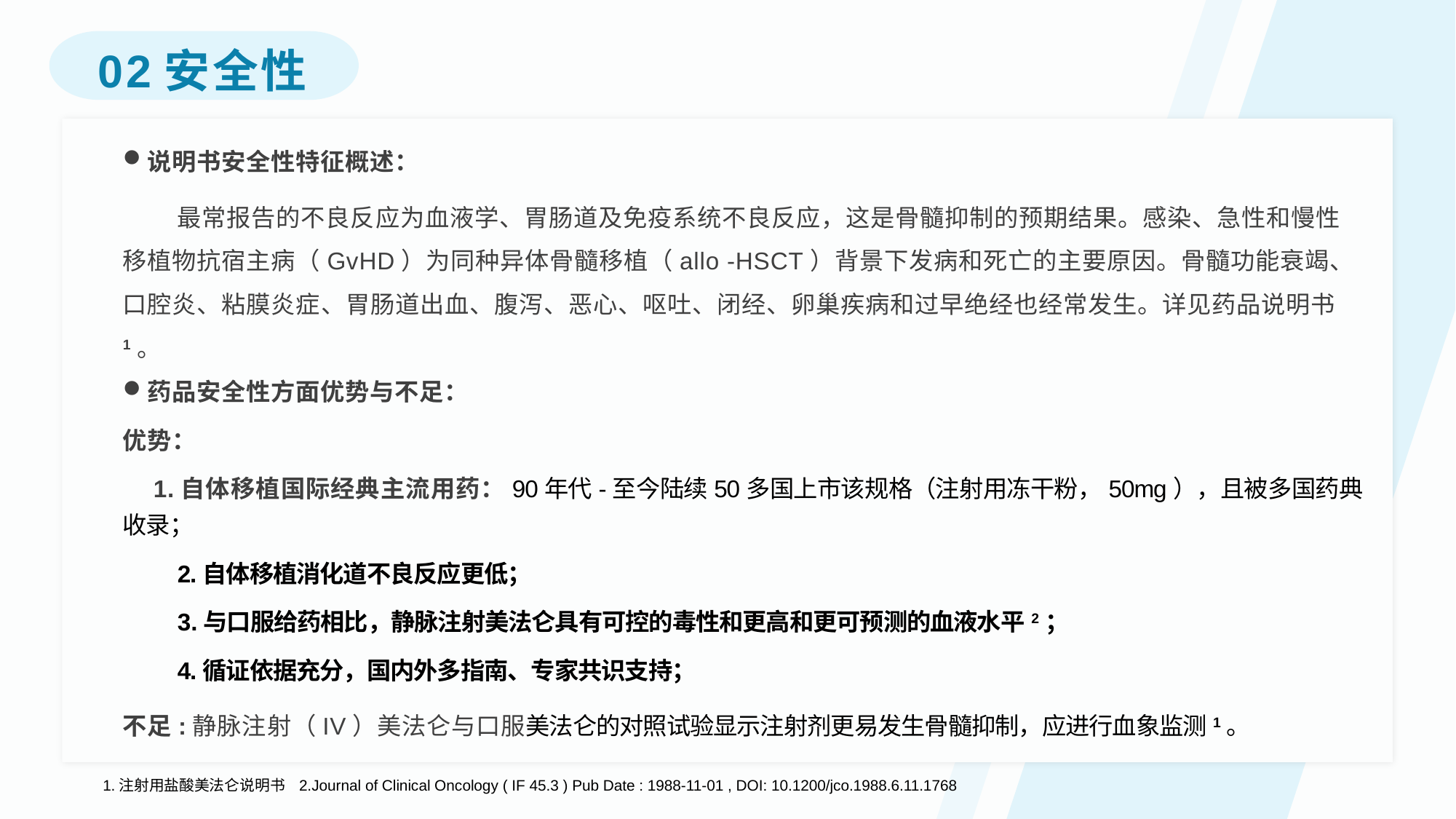

02安全性

说明书安全性特征概述：
最常报告的不良反应为血液学、胃肠道及免疫系统不良反应，这是骨髓抑制的预期结果。感染、急性和慢性移植物抗宿主病（GvHD）为同种异体骨髓移植（allo -HSCT）背景下发病和死亡的主要原因。骨髓功能衰竭、口腔炎、粘膜炎症、胃肠道出血、腹泻、恶心、呕吐、闭经、卵巢疾病和过早绝经也经常发生。详见药品说明书1。
药品安全性方面优势与不足：
优势：
    1.自体移植国际经典主流用药：90年代-至今陆续50多国上市该规格（注射用冻干粉，50mg），且被多国药典收录；
2.自体移植消化道不良反应更低；
3.与口服给药相比，静脉注射美法仑具有可控的毒性和更高和更可预测的血液水平2；
4.循证依据充分，国内外多指南、专家共识支持；
不足:静脉注射（IV）美法仑与口服美法仑的对照试验显示注射剂更易发生骨髓抑制，应进行血象监测1。
1.注射用盐酸美法仑说明书   2.Journal of Clinical Oncology ( IF 45.3 ) Pub Date : 1988-11-01 , DOI: 10.1200/jco.1988.6.11.1768